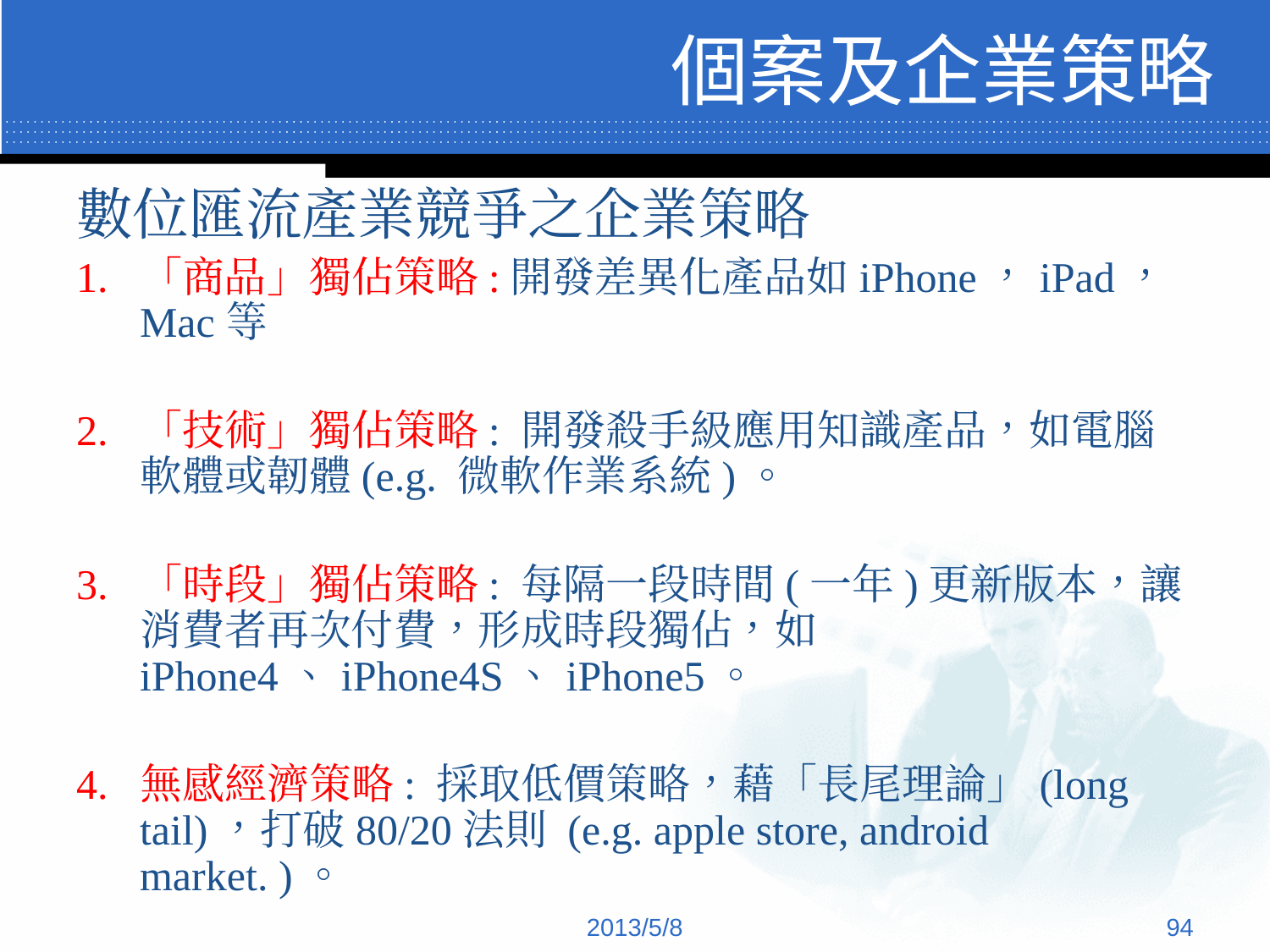

# 個案及企業策略
數位匯流產業競爭之企業策略
「商品」獨佔策略:開發差異化產品如iPhone，iPad，Mac等

「技術」獨佔策略: 開發殺手級應用知識產品，如電腦軟體或韌體(e.g. 微軟作業系統)。

「時段」獨佔策略: 每隔一段時間(一年)更新版本，讓消費者再次付費，形成時段獨佔，如iPhone4、iPhone4S、iPhone5。

無感經濟策略: 採取低價策略，藉「長尾理論」(long tail)，打破80/20法則 (e.g. apple store, android market. )。

2013/5/8
94